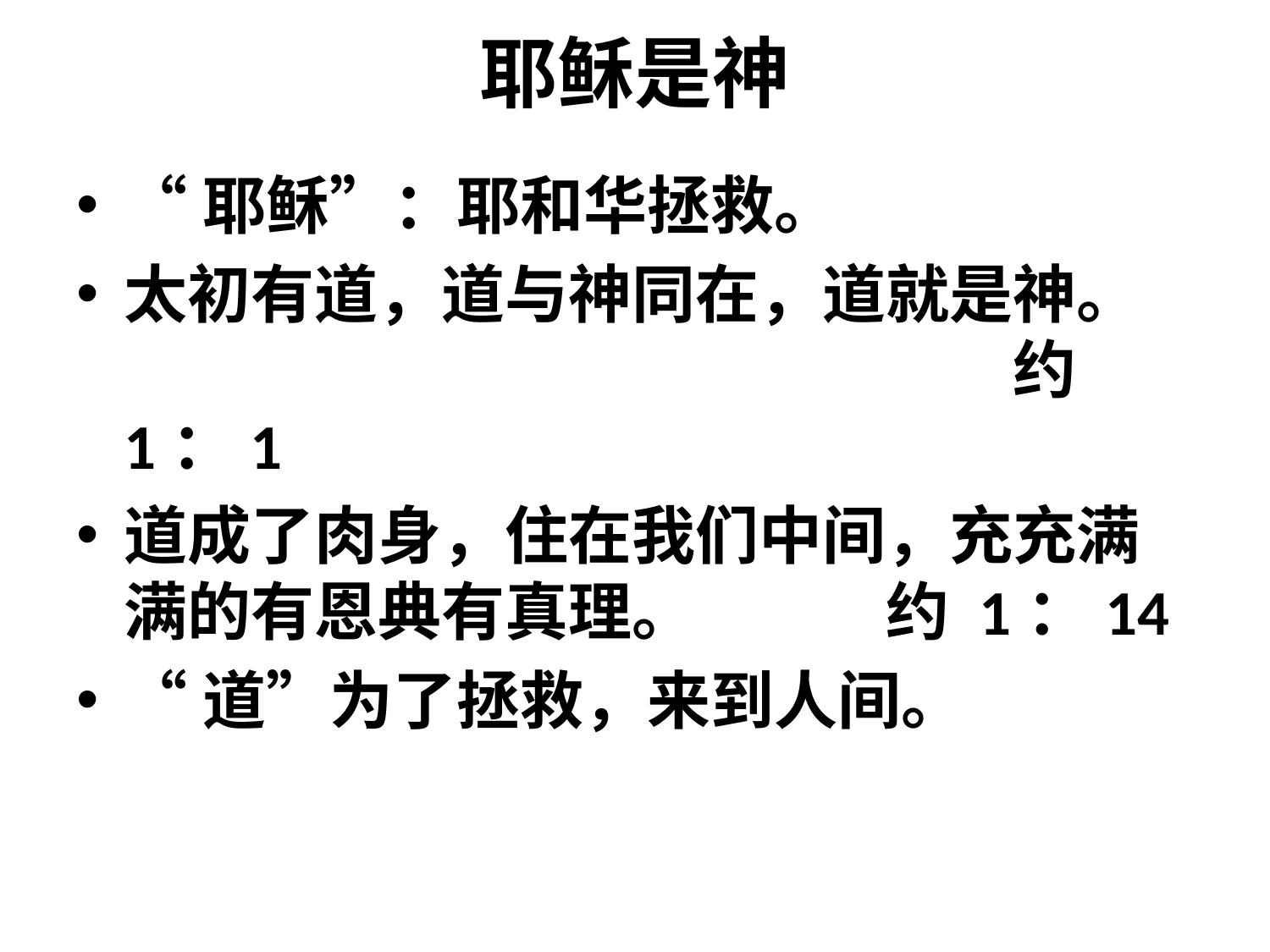

# 耶稣是神
“耶稣”：耶和华拯救。
太初有道，道与神同在，道就是神。							约 1：1
道成了肉身，住在我们中间，充充满满的有恩典有真理。		约 1：14
“道”为了拯救，来到人间。